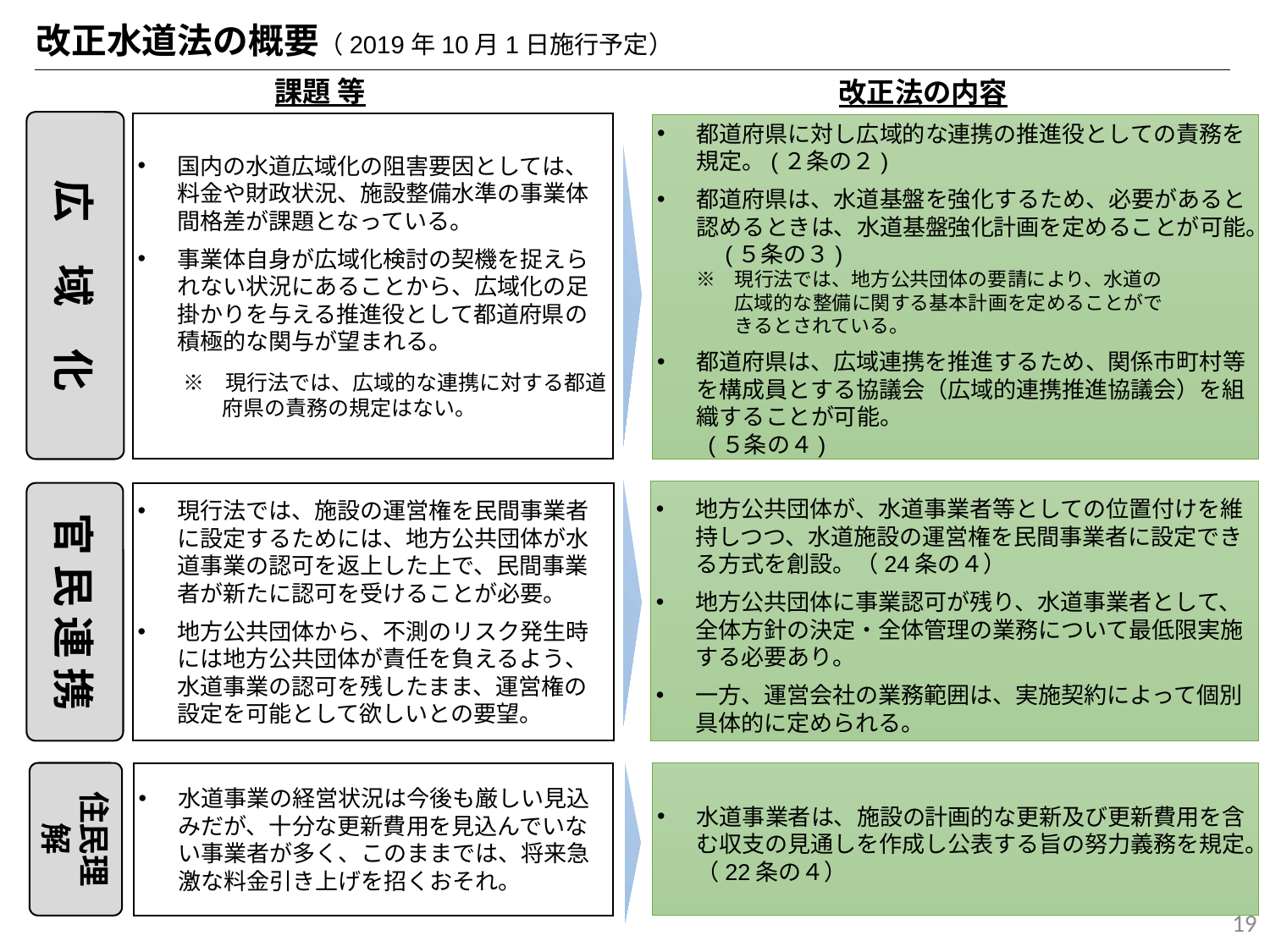

改正水道法の概要（2019年10月1日施行予定）
課題 等
改正法の内容
広　域　化
国内の水道広域化の阻害要因としては、料金や財政状況、施設整備水準の事業体間格差が課題となっている。
事業体自身が広域化検討の契機を捉えられない状況にあることから、広域化の足掛かりを与える推進役として都道府県の積極的な関与が望まれる。
　　※　現行法では、広域的な連携に対する都道
　　　　府県の責務の規定はない。
都道府県に対し広域的な連携の推進役としての責務を規定。(２条の２)
都道府県は、水道基盤を強化するため、必要があると認めるときは、水道基盤強化計画を定めることが可能。　(５条の３)
　　※　現行法では、地方公共団体の要請により、水道の
　　　　広域的な整備に関する基本計画を定めることがで
　　　　きるとされている。
都道府県は、広域連携を推進するため、関係市町村等を構成員とする協議会（広域的連携推進協議会）を組織することが可能。
　　(５条の４)

地方公共団体が、水道事業者等としての位置付けを維持しつつ、水道施設の運営権を民間事業者に設定できる方式を創設。（24条の４）
地方公共団体に事業認可が残り、水道事業者として、全体方針の決定・全体管理の業務について最低限実施する必要あり。
一方、運営会社の業務範囲は、実施契約によって個別具体的に定められる。
官 民 連 携
現行法では、施設の運営権を民間事業者に設定するためには、地方公共団体が水道事業の認可を返上した上で、民間事業者が新たに認可を受けることが必要。
地方公共団体から、不測のリスク発生時には地方公共団体が責任を負えるよう、水道事業の認可を残したまま、運営権の設定を可能として欲しいとの要望。

住民理解
水道事業の経営状況は今後も厳しい見込みだが、十分な更新費用を見込んでいない事業者が多く、このままでは、将来急激な料金引き上げを招くおそれ。
水道事業者は、施設の計画的な更新及び更新費用を含む収支の見通しを作成し公表する旨の努力義務を規定。（22条の４）

19